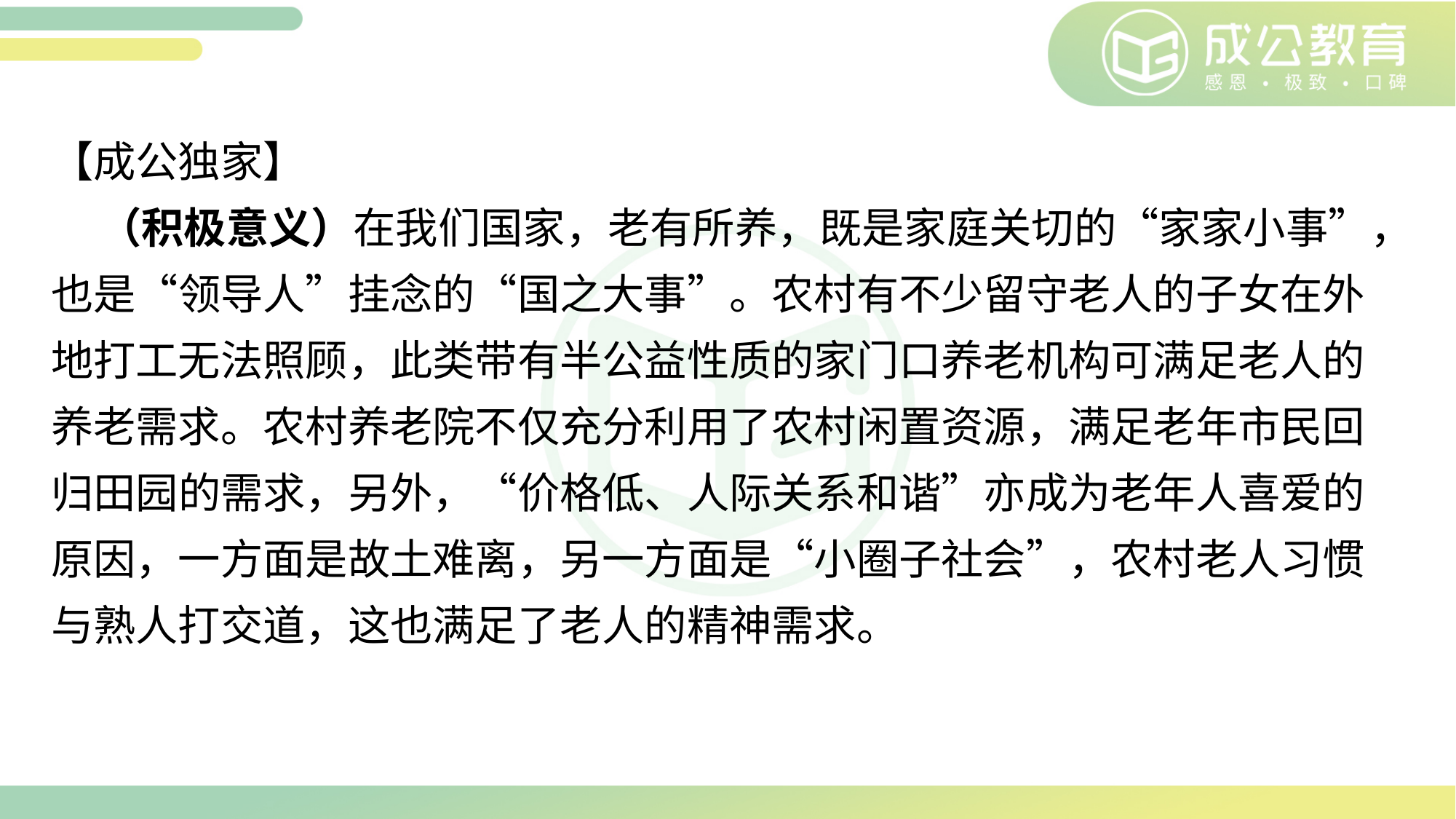

【成公独家】
    （积极意义）在我们国家，老有所养，既是家庭关切的“家家小事”，也是“领导人”挂念的“国之大事”。农村有不少留守老人的子女在外地打工无法照顾，此类带有半公益性质的家门口养老机构可满足老人的养老需求。农村养老院不仅充分利用了农村闲置资源，满足老年市民回归田园的需求，另外，“价格低、人际关系和谐”亦成为老年人喜爱的原因，一方面是故土难离，另一方面是“小圈子社会”，农村老人习惯与熟人打交道，这也满足了老人的精神需求。